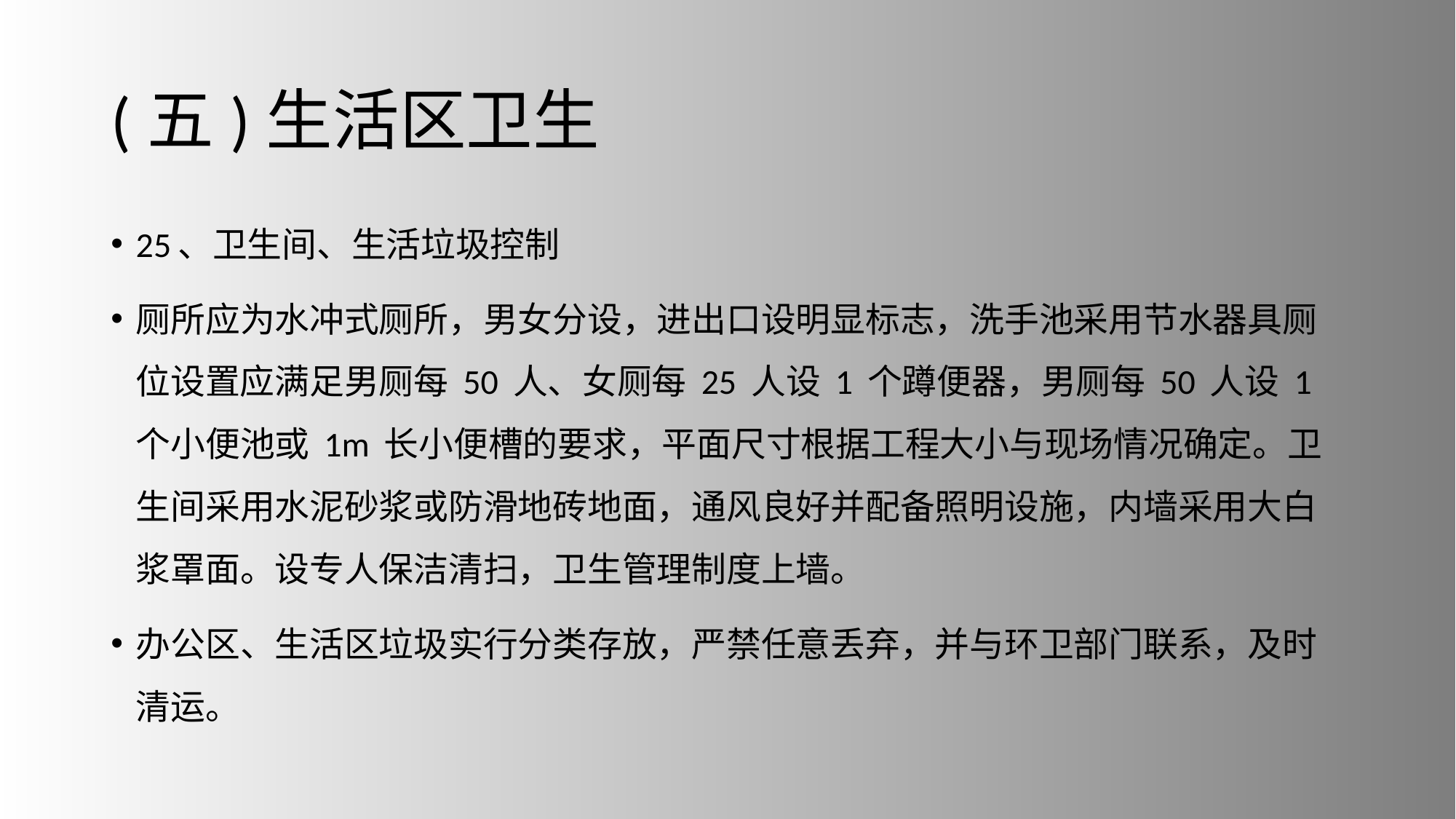

# (五)生活区卫生
25、卫生间、生活垃圾控制
厕所应为水冲式厕所，男女分设，进出口设明显标志，洗手池采用节水器具厕位设置应满足男厕每 50 人、女厕每 25 人设 1 个蹲便器，男厕每 50 人设 1 个小便池或 1m 长小便槽的要求，平面尺寸根据工程大小与现场情况确定。卫生间采用水泥砂浆或防滑地砖地面，通风良好并配备照明设施，内墙采用大白浆罩面。设专人保洁清扫，卫生管理制度上墙。
办公区、生活区垃圾实行分类存放，严禁任意丢弃，并与环卫部门联系，及时清运。